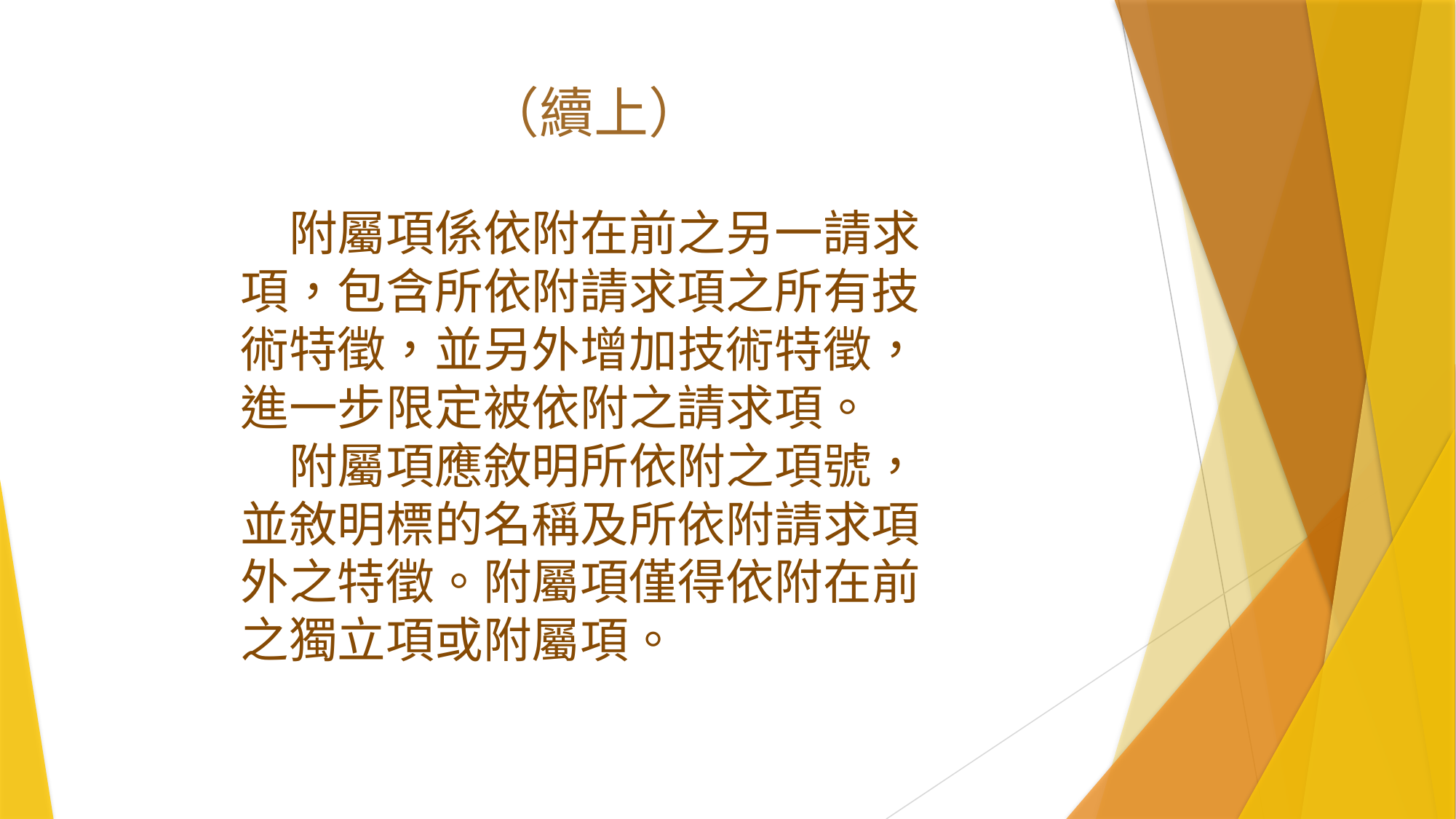

# （續上）
　附屬項係依附在前之另一請求項，包含所依附請求項之所有技術特徵，並另外增加技術特徵，進一步限定被依附之請求項。
　附屬項應敘明所依附之項號，並敘明標的名稱及所依附請求項外之特徵。附屬項僅得依附在前之獨立項或附屬項。